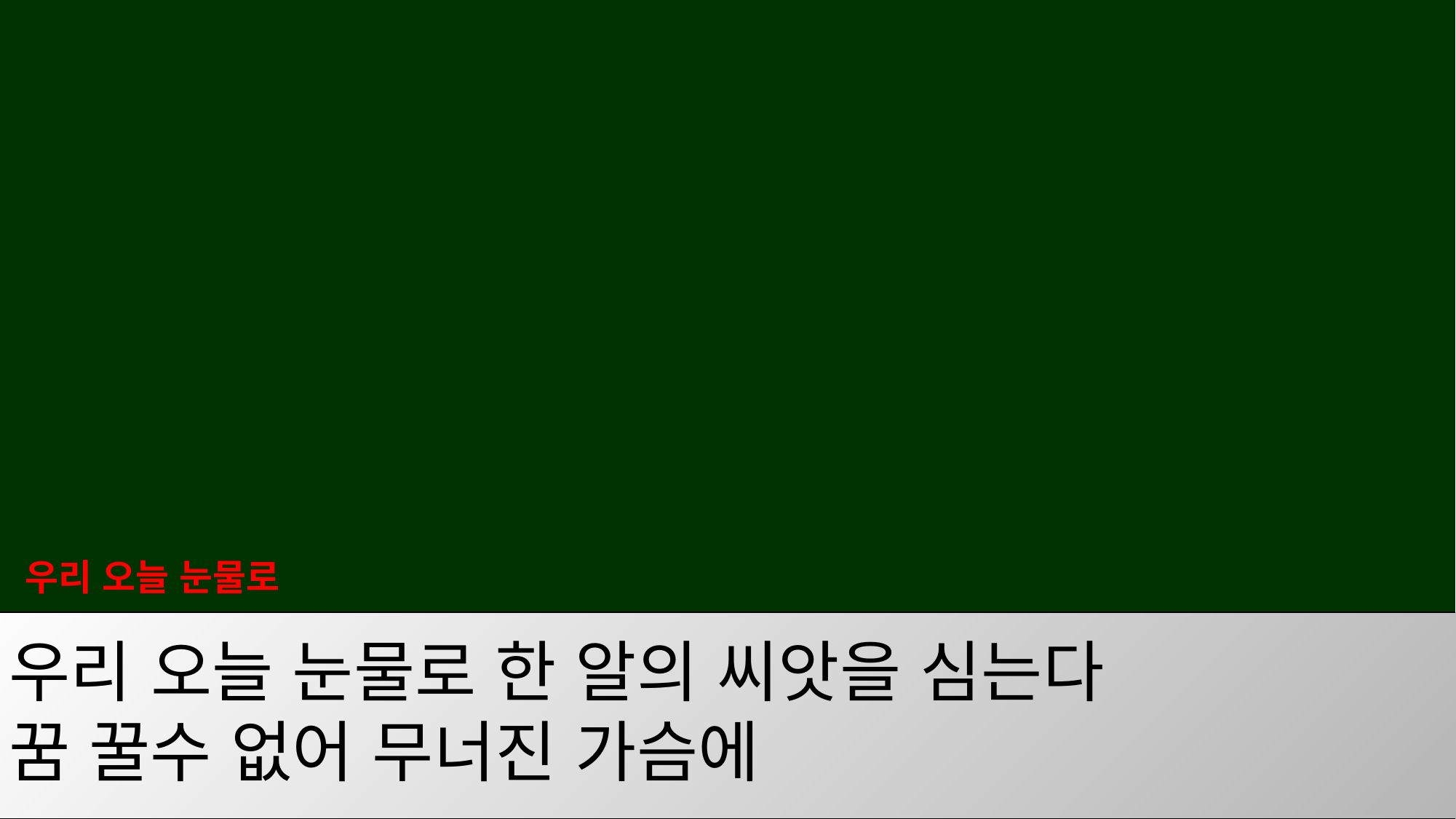

우리 오늘 눈물로

우리 오늘 눈물로 한 알의 씨앗을 심는다
꿈 꿀수 없어 무너진 가슴에